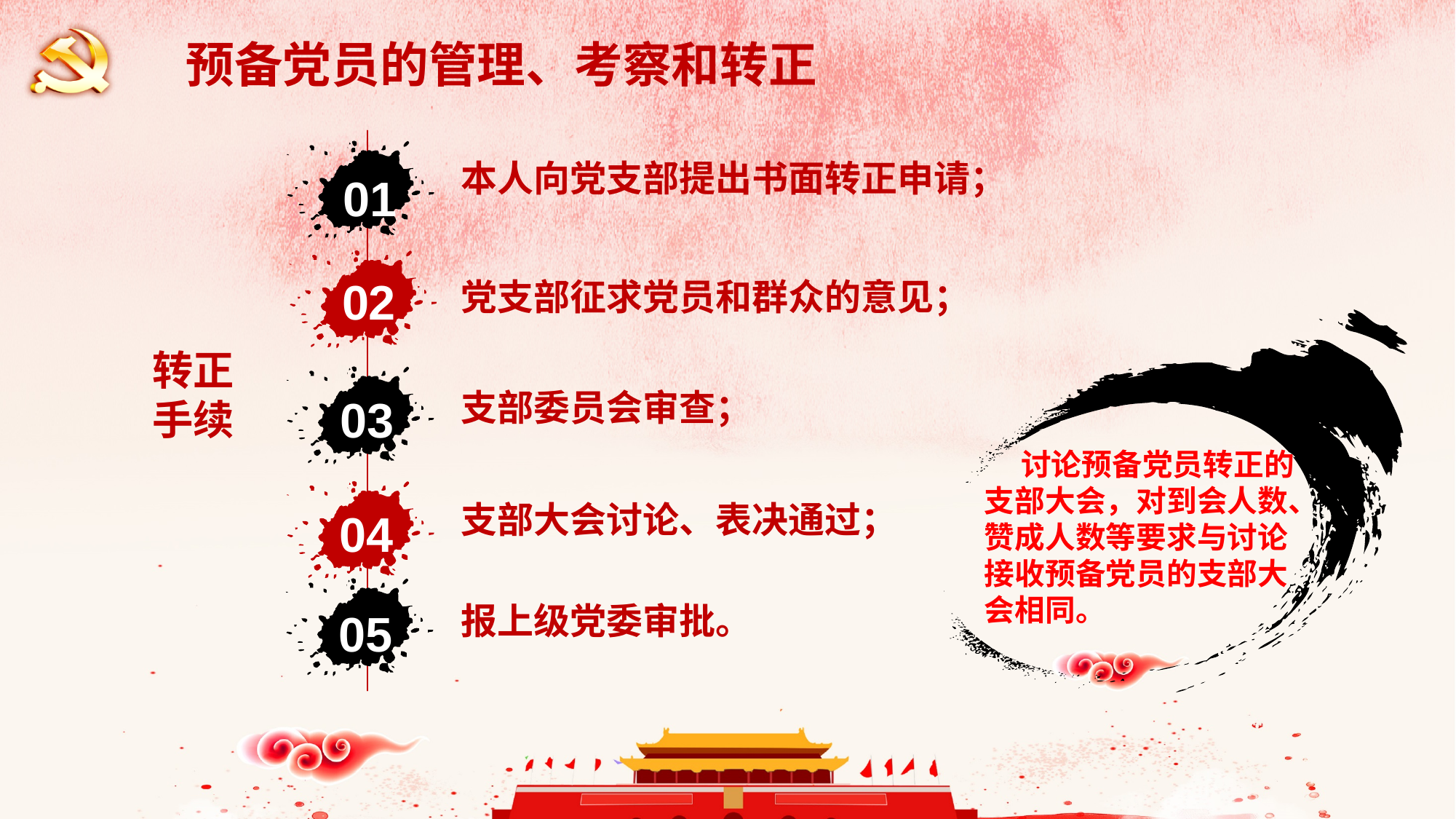

预备党员的管理、考察和转正

本人向党支部提出书面转正申请；
01

党支部征求党员和群众的意见；
02
转正
手续

支部委员会审查；
03
讨论预备党员转正的支部大会，对到会人数、赞成人数等要求与讨论接收预备党员的支部大会相同。

支部大会讨论、表决通过；
04

报上级党委审批。
05